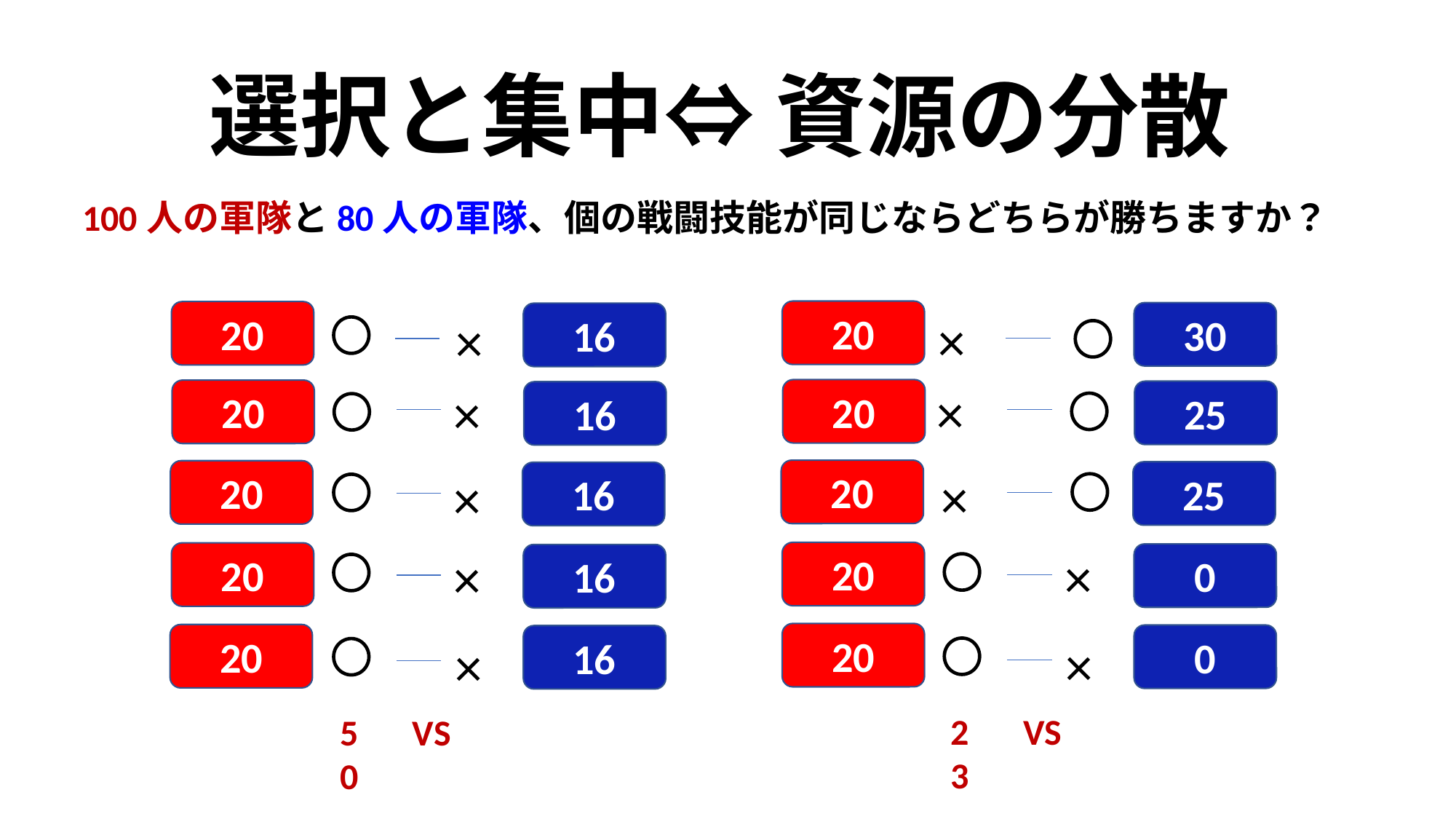

選択と集中⇔ 資源の分散
100人の軍隊と80人の軍隊、個の戦闘技能が同じならどちらが勝ちますか？
20
×
20
×
30
16

×
×
20
20
25
16

×
×
20
20
25
16

×
×
20
20
0
16

20
20
0
16
×
×

2　VS　3
5　VS　0